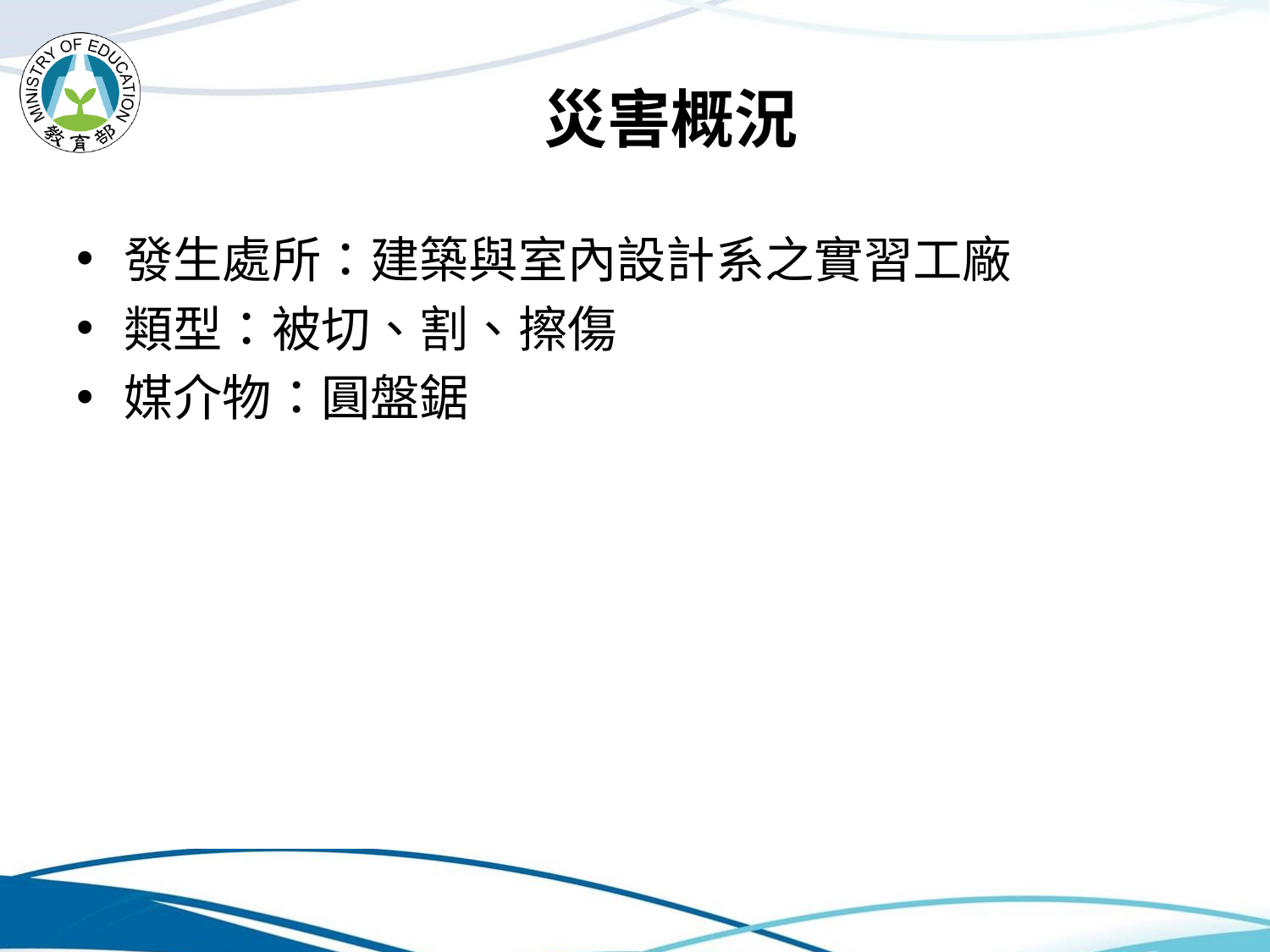

# 災害概況
發生處所：建築與室內設計系之實習工廠
類型：被切、割、擦傷
媒介物：圓盤鋸